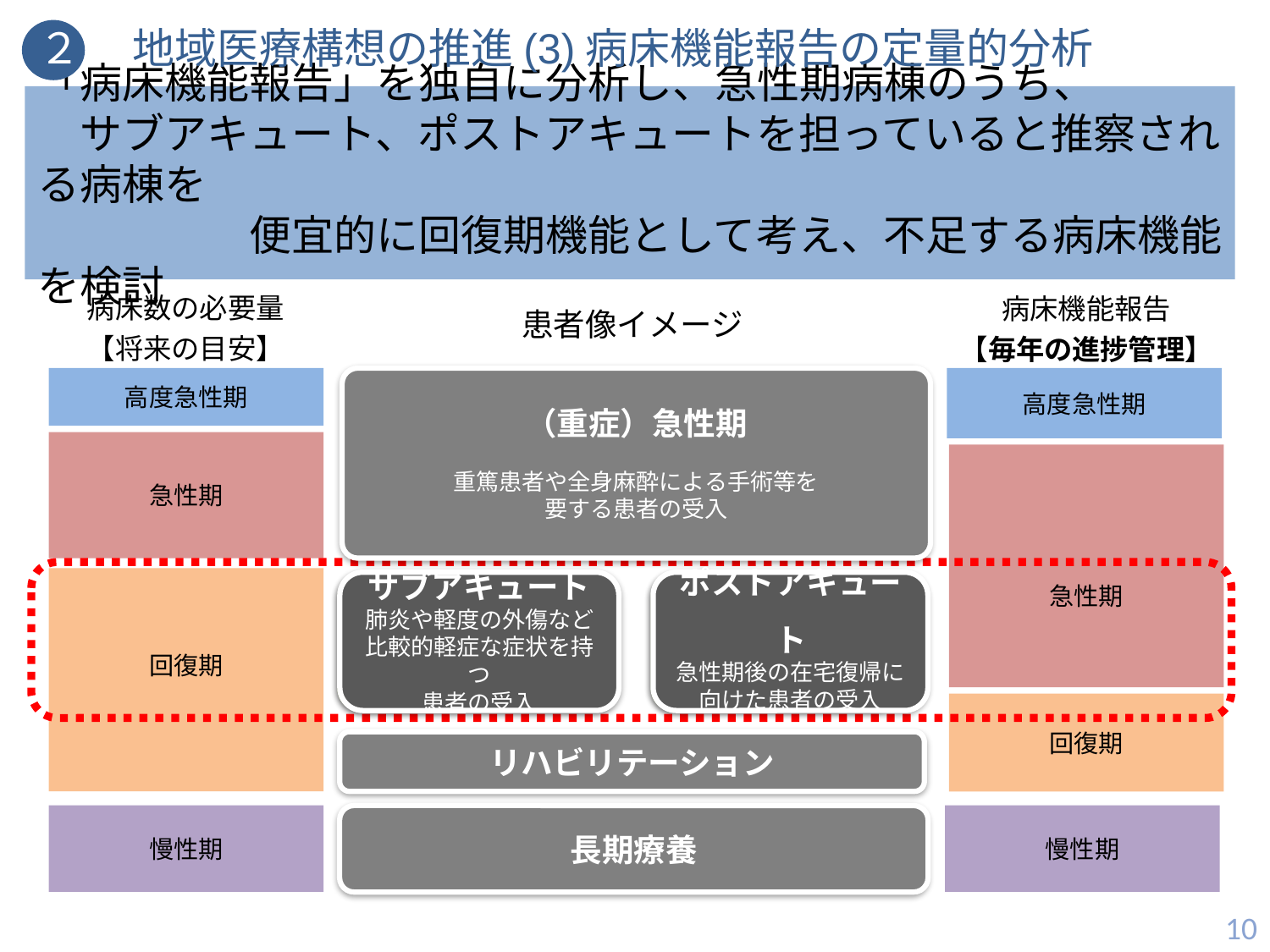

２ 　地域医療構想の推進(3)病床機能報告の定量的分析

「病床機能報告」を独自に分析し、急性期病棟のうち、
　サブアキュート、ポストアキュートを担っていると推察される病棟を
　　　　　便宜的に回復期機能として考え、不足する病床機能を検討
| 病床数の必要量 【将来の目安】 |  | 病床機能報告 【毎年の進捗管理】 |
| --- | --- | --- |
|  |  |  |
患者像イメージ
高度急性期
高度急性期
（重症）急性期

重篤患者や全身麻酔による手術等を
要する患者の受入

急性期

急性期

回復期

サブアキュート
肺炎や軽度の外傷など比較的軽症な症状を持つ
患者の受入
ポストアキュート
急性期後の在宅復帰に向けた患者の受入

サブアキュート
肺炎や軽度の外傷など比較的軽症な症状を持つ
患者の受入
ポストアキュート
急性期後の在宅復帰に向けた患者の受入

回復期
リハビリテーション
慢性期
慢性期
長期療養
10